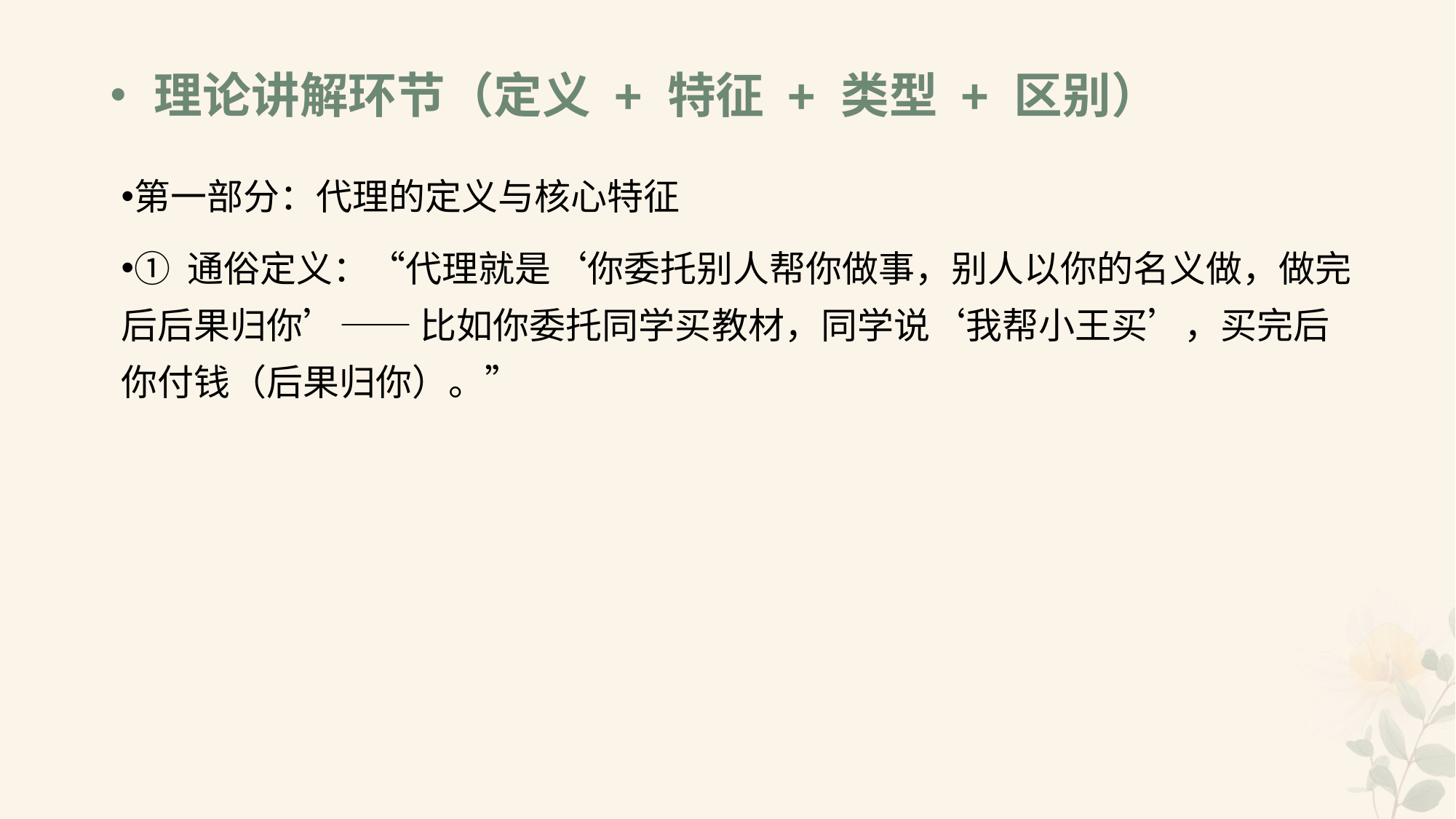

# •理论讲解环节（定义 + 特征 + 类型 + 区别）
第一部分：代理的定义与核心特征
① 通俗定义：“代理就是‘你委托别人帮你做事，别人以你的名义做，做完后后果归你’—— 比如你委托同学买教材，同学说‘我帮小王买’，买完后你付钱（后果归你）。”